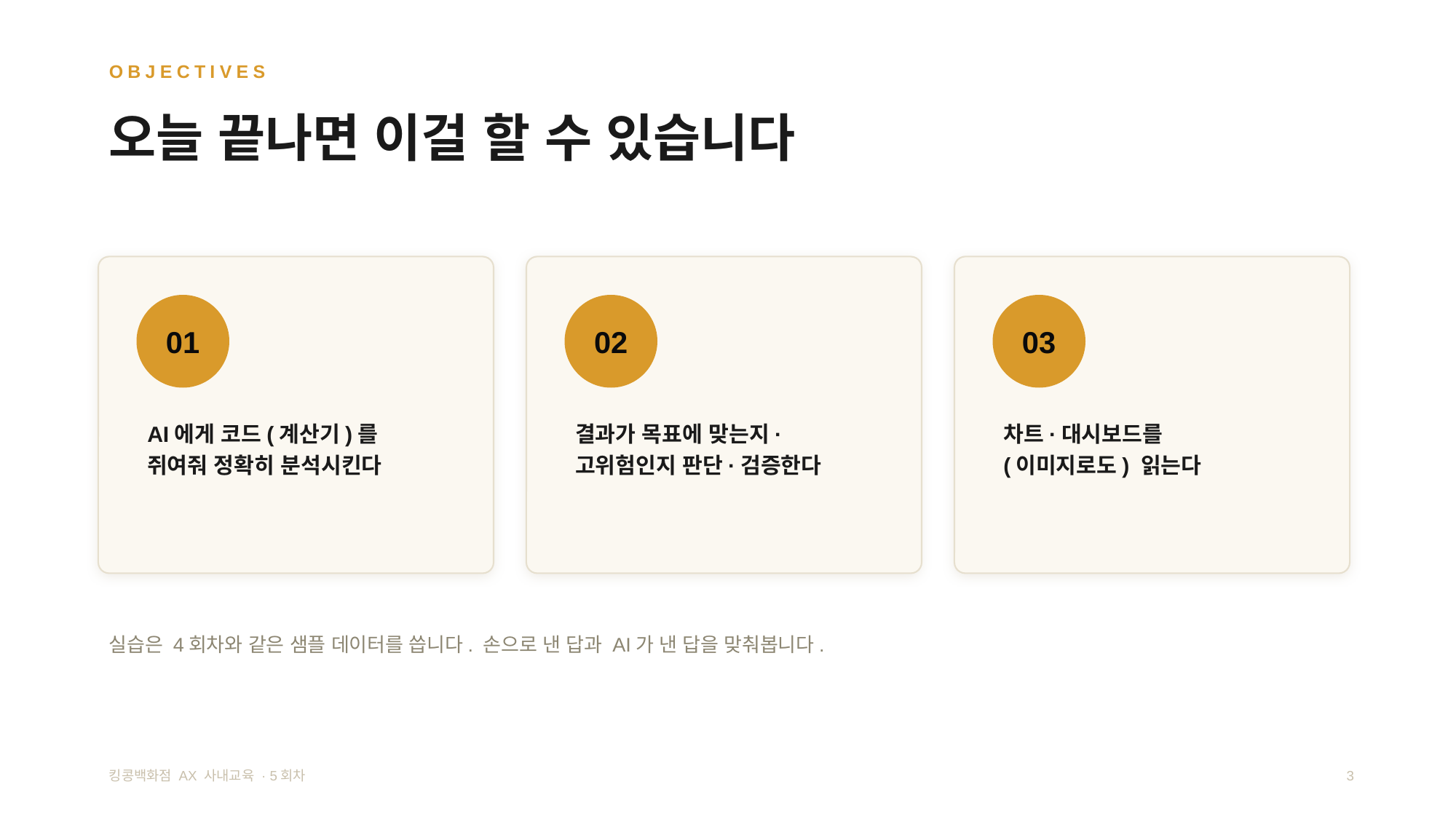

OBJECTIVES
오늘 끝나면 이걸 할 수 있습니다

01

02

03
AI에게 코드(계산기)를
쥐여줘 정확히 분석시킨다
결과가 목표에 맞는지·
고위험인지 판단·검증한다
차트·대시보드를
(이미지로도) 읽는다
실습은 4회차와 같은 샘플 데이터를 씁니다. 손으로 낸 답과 AI가 낸 답을 맞춰봅니다.
킹콩백화점 AX 사내교육 · 5회차
3